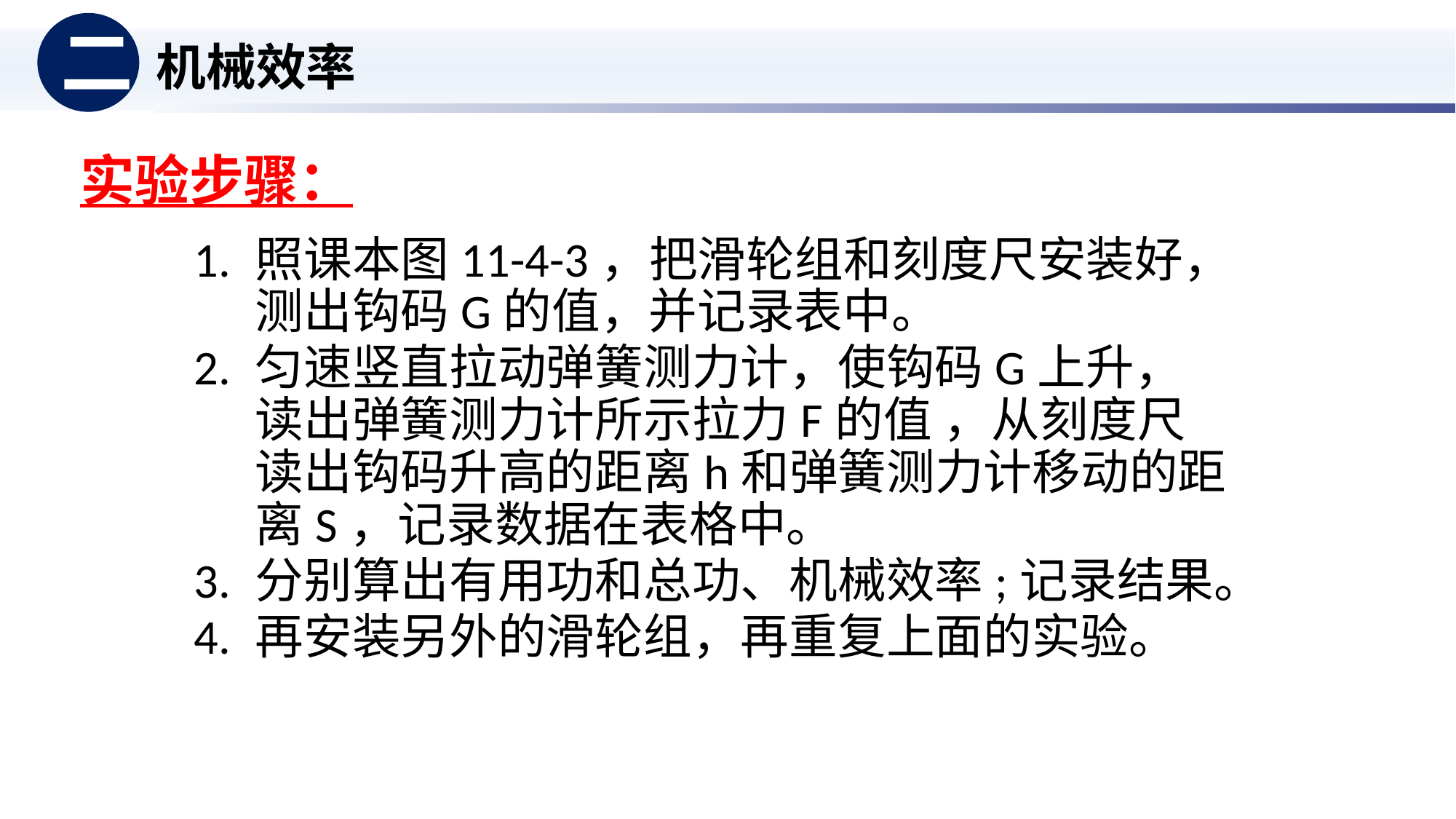

二

机械效率

实验步骤：
照课本图11-4-3，把滑轮组和刻度尺安装好，测出钩码G的值，并记录表中。
匀速竖直拉动弹簧测力计，使钩码G上升，读出弹簧测力计所示拉力F的值 ，从刻度尺读出钩码升高的距离h和弹簧测力计移动的距离S，记录数据在表格中。
分别算出有用功和总功、机械效率;记录结果。
再安装另外的滑轮组，再重复上面的实验。